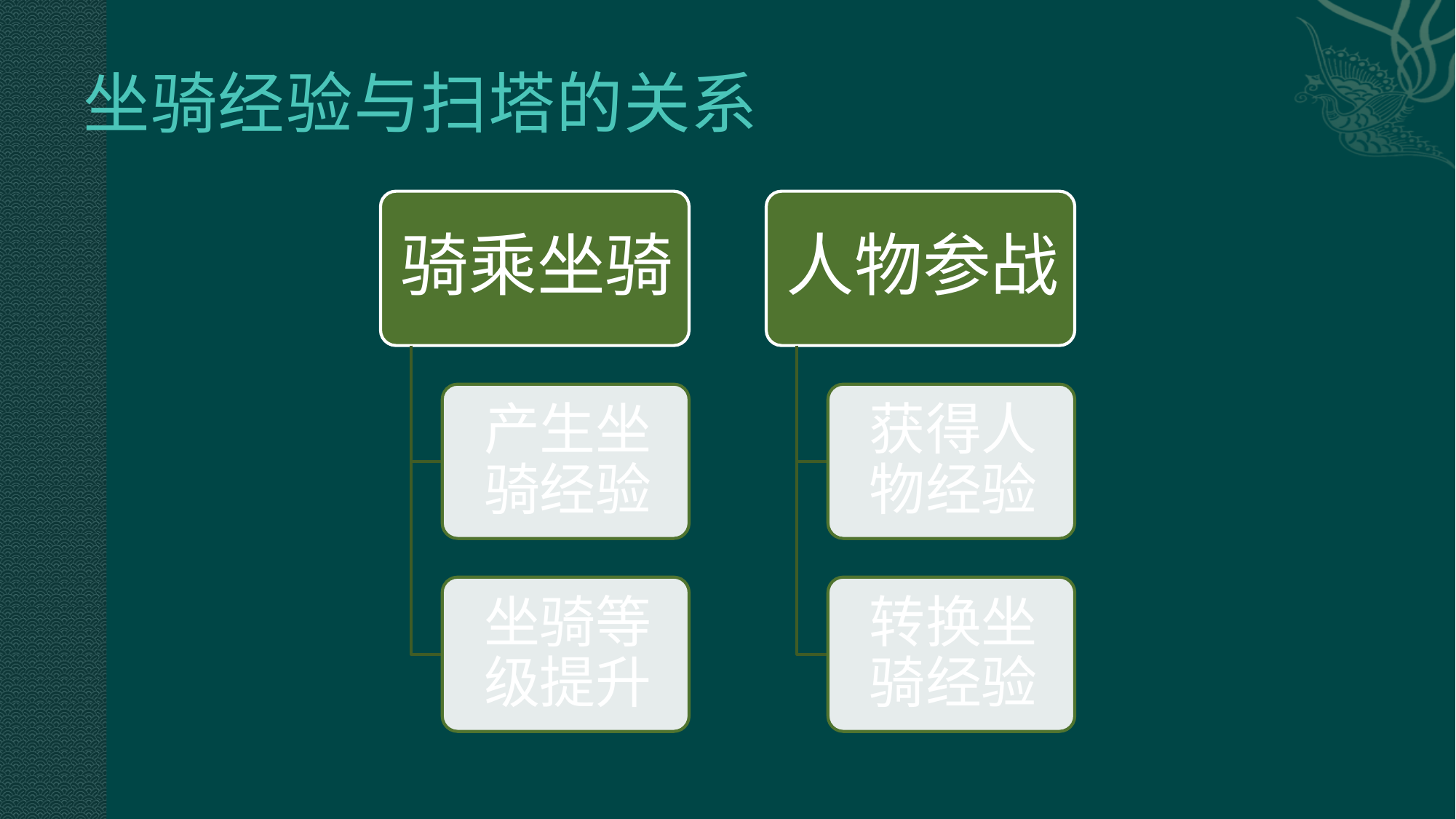

# 坐骑经验与扫塔的关系
骑乘坐骑
产生坐骑经验
坐骑等级提升
人物参战
获得人物经验
转换坐骑经验